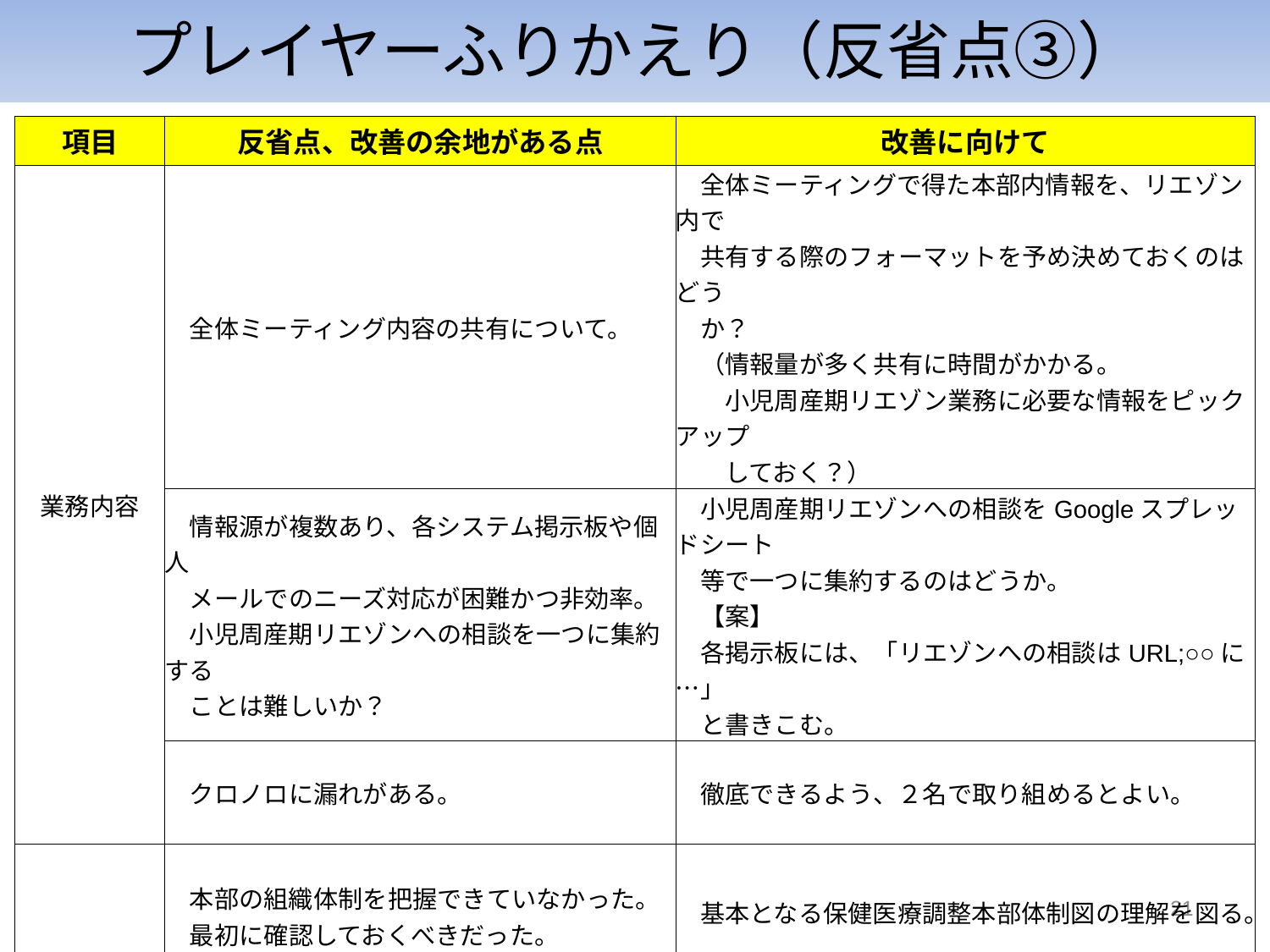

プレイヤーふりかえり（反省点③）
| 項目 | 反省点、改善の余地がある点 | 改善に向けて |
| --- | --- | --- |
| 業務内容 | 全体ミーティング内容の共有について。 | 全体ミーティングで得た本部内情報を、リエゾン内で 　共有する際のフォーマットを予め決めておくのはどう 　か？ 　（情報量が多く共有に時間がかかる。 　　小児周産期リエゾン業務に必要な情報をピックアップ 　　しておく？） |
|  | 情報源が複数あり、各システム掲示板や個人 　メールでのニーズ対応が困難かつ非効率。 　小児周産期リエゾンへの相談を一つに集約する 　ことは難しいか？ | 小児周産期リエゾンへの相談をGoogleスプレッドシート 　等で一つに集約するのはどうか。 　【案】 　各掲示板には、「リエゾンへの相談はURL;○○に…」 　と書きこむ。 |
|  | クロノロに漏れがある。 | 徹底できるよう、２名で取り組めるとよい。 |
| その他 | 本部の組織体制を把握できていなかった。 　最初に確認しておくべきだった。 　（全体ミーティングでは…） 　今回の訓練では消防リエゾンが本部内におらず 　救急リソースの把握が全くできなかったという 　意見がでていた。 | 基本となる保健医療調整本部体制図の理解を図る。 　 　活動を開始する際は、本部内の組織体制を確認する 　（災害の種類や規模、被害状況等に変更する可能性 　　があるため）。 |
21